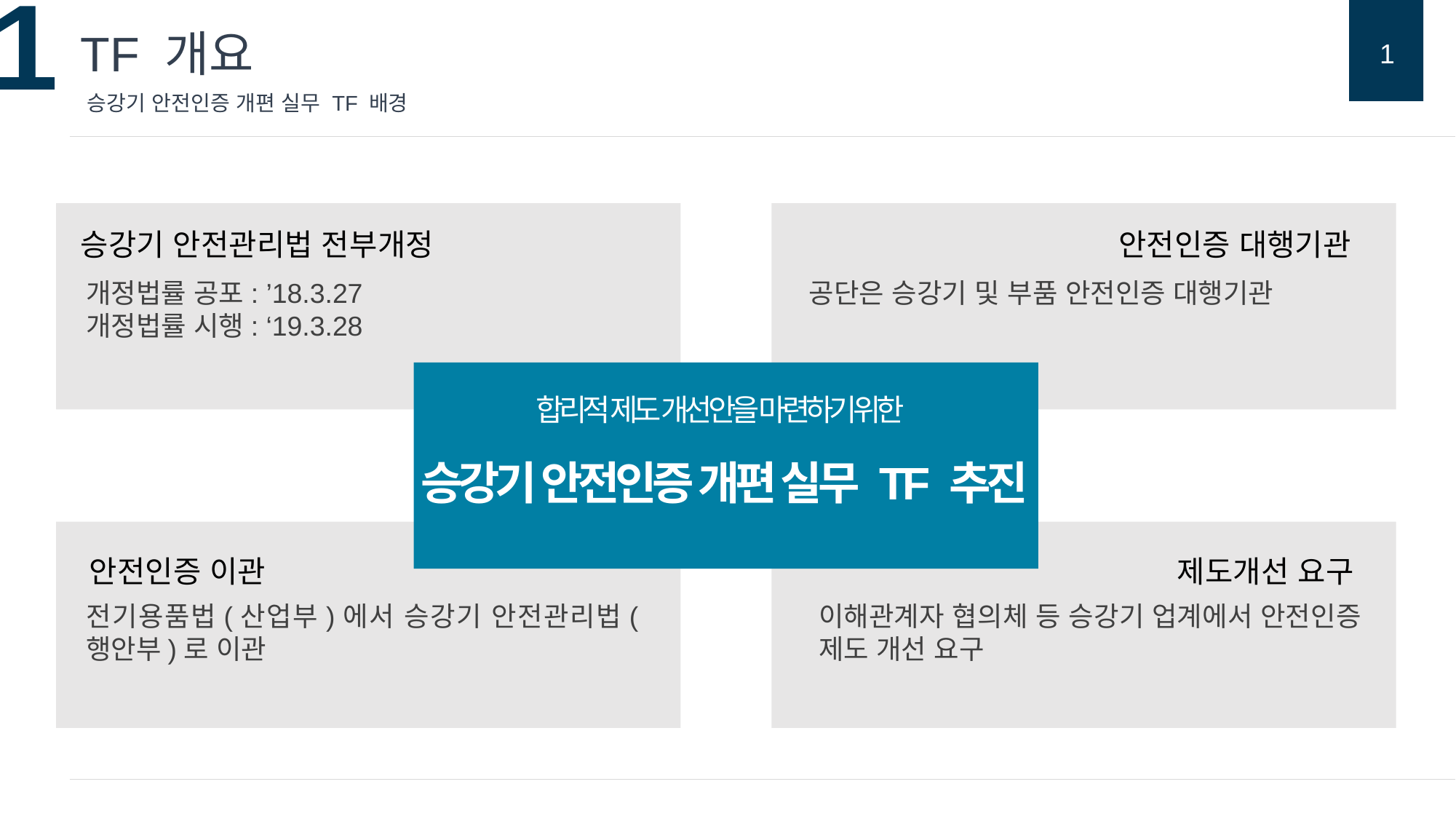

TF 개요
1
승강기 안전인증 개편 실무 TF 배경

승강기 안전관리법 전부개정
안전인증 대행기관
개정법률 공포: ’18.3.27
개정법률 시행: ‘19.3.28
공단은 승강기 및 부품 안전인증 대행기관

합리적 제도 개선안을 마련하기위한
승강기 안전인증 개편 실무 TF 추진

안전인증 이관
제도개선 요구
전기용품법(산업부)에서 승강기 안전관리법(행안부)로 이관
이해관계자 협의체 등 승강기 업계에서 안전인증 제도 개선 요구